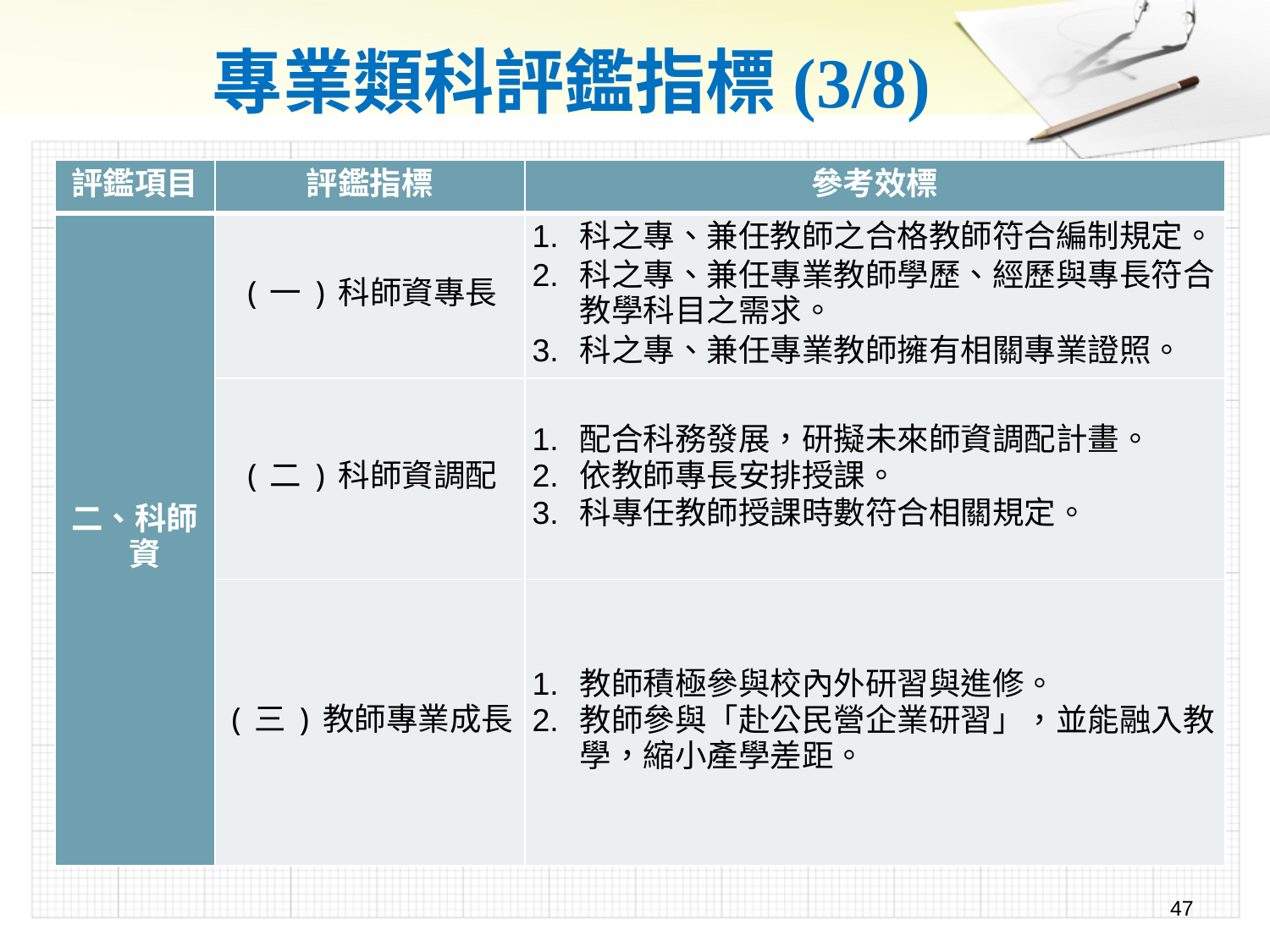

# 專業類科評鑑指標(3/8)
| 評鑑項目 | 評鑑指標 | 參考效標 |
| --- | --- | --- |
| 二、科師資 | (一)科師資專長 | 科之專、兼任教師之合格教師符合編制規定。 科之專、兼任專業教師學歷、經歷與專長符合教學科目之需求。 科之專、兼任專業教師擁有相關專業證照。 |
|  | (二)科師資調配 | 配合科務發展，研擬未來師資調配計畫。 依教師專長安排授課。 科專任教師授課時數符合相關規定。 |
|  | (三)教師專業成長 | 教師積極參與校內外研習與進修。 教師參與「赴公民營企業研習」，並能融入教學，縮小產學差距。 |
47